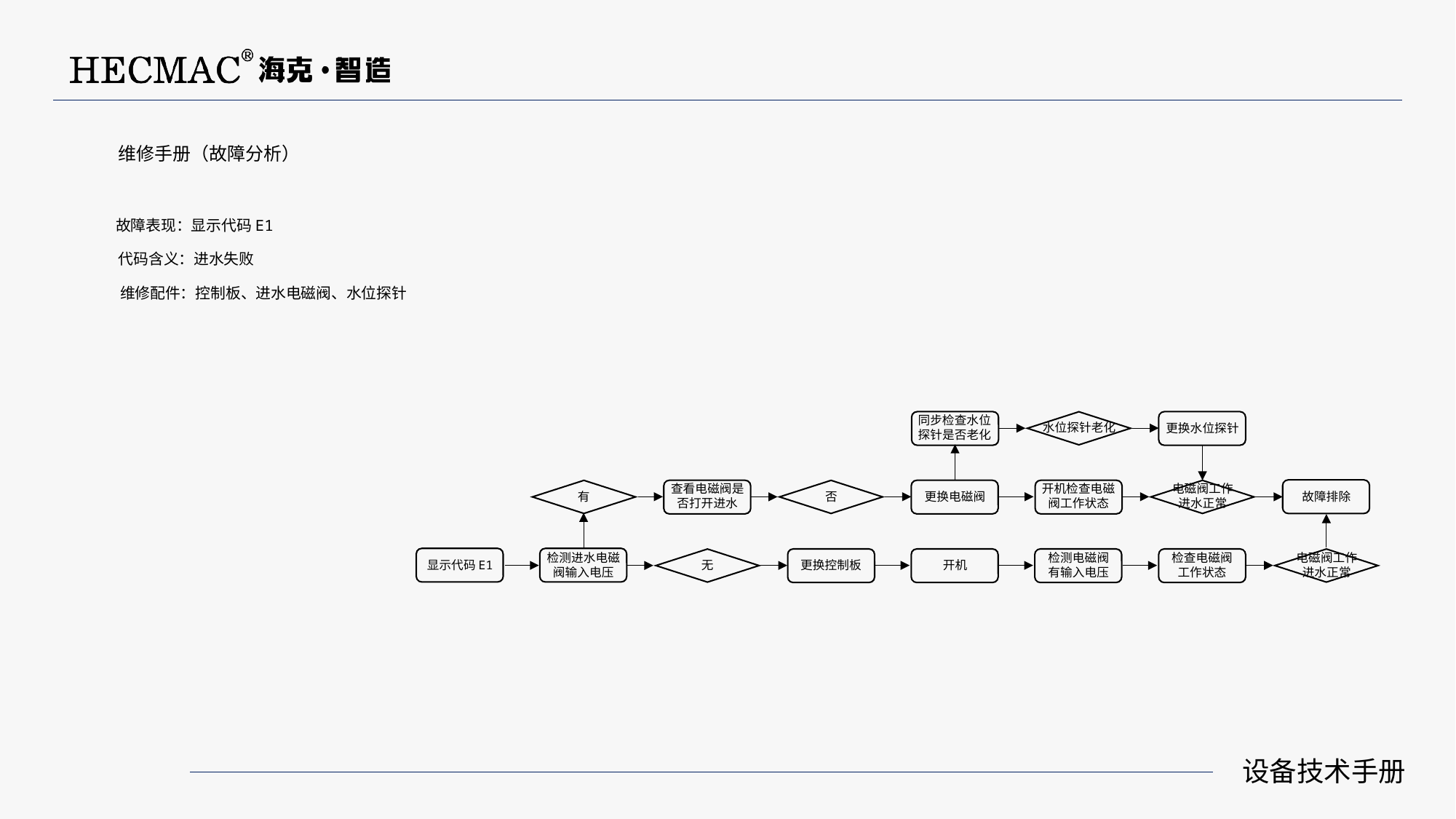

维修手册（故障分析）
故障表现：显示代码E1
代码含义：进水失败
维修配件：控制板、进水电磁阀、水位探针
同步检查水位
探针是否老化

水位探针老化
更换水位探针
电磁阀工作
进水正常
查看电磁阀是
否打开进水
开机检查电磁
阀工作状态

有
否
更换电磁阀
故障排除
检测电磁阀
有输入电压
电磁阀工作
进水正常
检测进水电磁
阀输入电压
检查电磁阀
工作状态

显示代码E1
更换控制板
开机
无